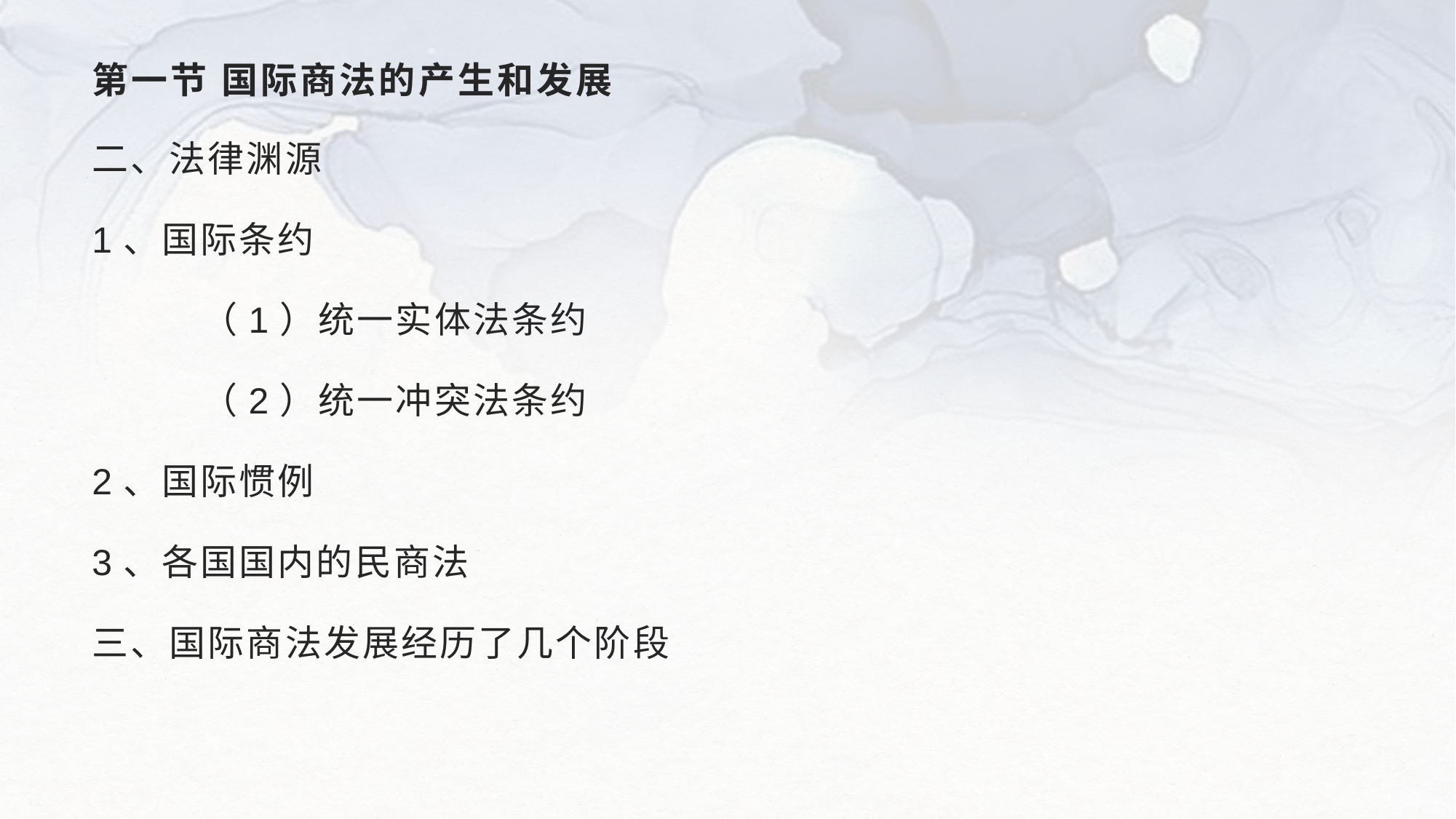

# 第一节 国际商法的产生和发展
二、法律渊源
1、国际条约
	（1）统一实体法条约
	（2）统一冲突法条约
2、国际惯例
3、各国国内的民商法
三、国际商法发展经历了几个阶段